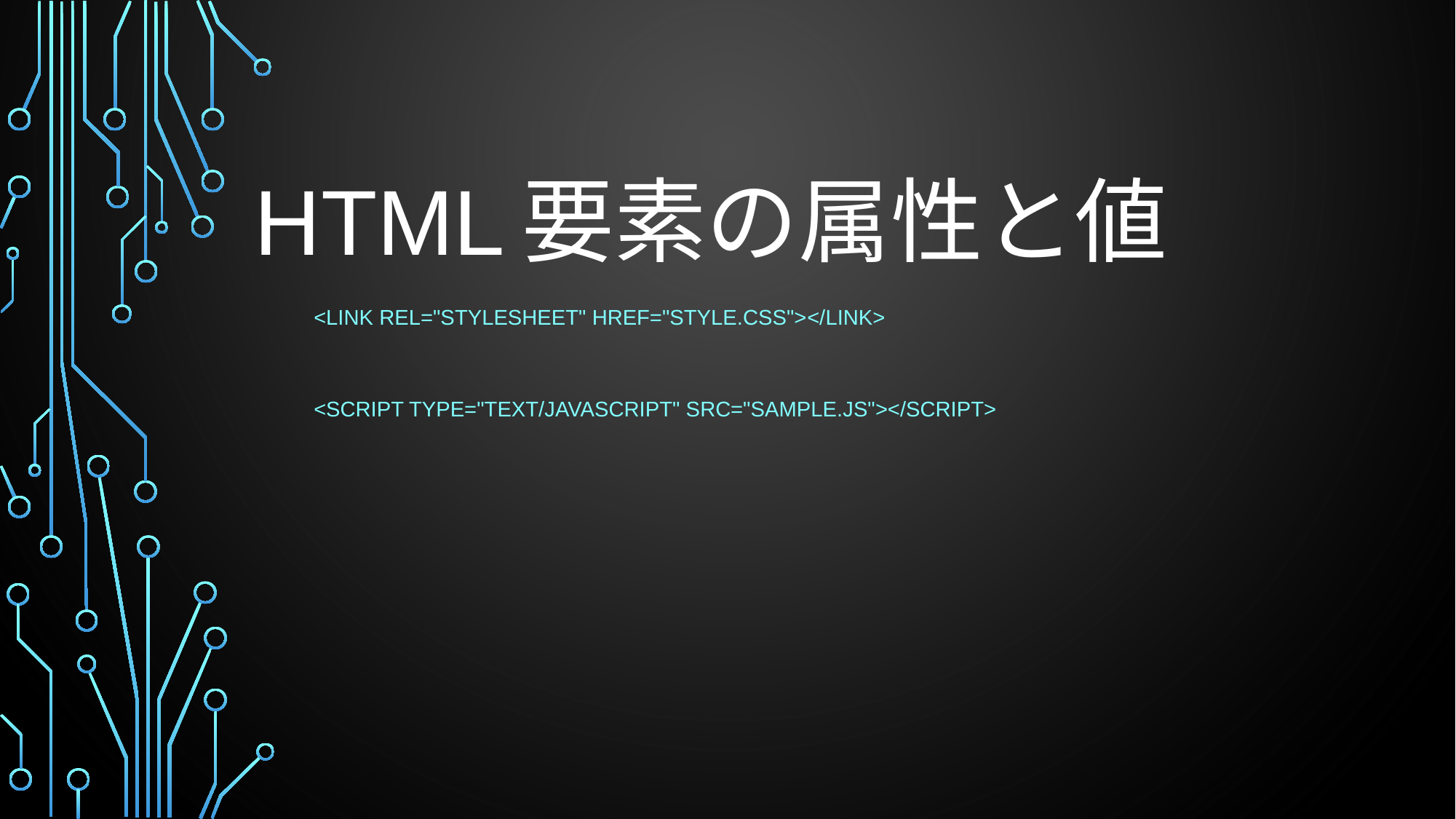

# HTML要素の属性と値
<link rel="stylesheet" href="style.css"></LINK>

<script type="text/javascript" src="sample.js"></script>